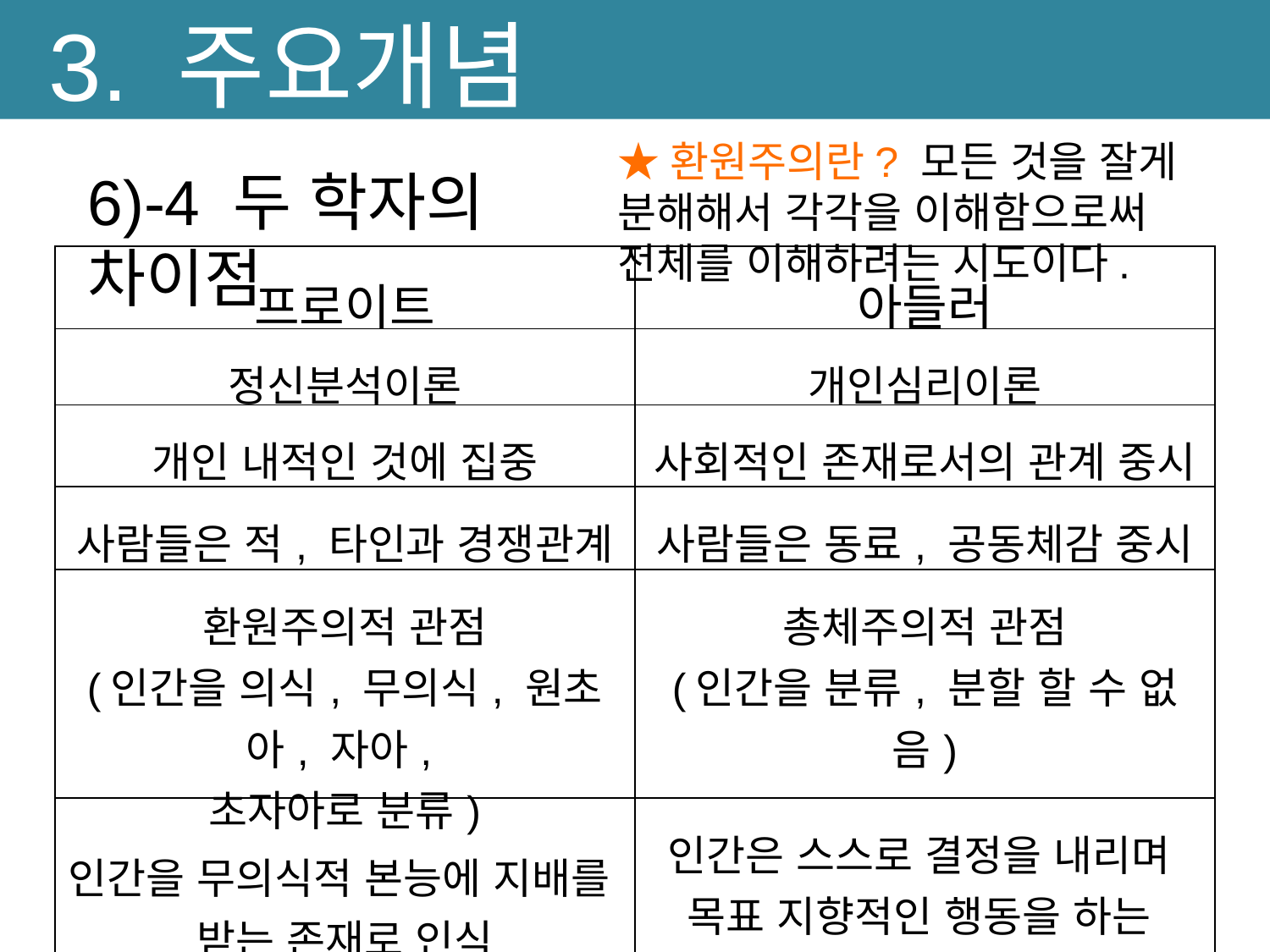

3. 주요개념
★환원주의란? 모든 것을 잘게 분해해서 각각을 이해함으로써 전체를 이해하려는 시도이다.
6)-4 두 학자의 차이점
| 프로이트 | 아들러 |
| --- | --- |
| 정신분석이론 | 개인심리이론 |
| 개인 내적인 것에 집중 | 사회적인 존재로서의 관계 중시 |
| 사람들은 적, 타인과 경쟁관계 | 사람들은 동료, 공동체감 중시 |
| 환원주의적 관점 (인간을 의식, 무의식, 원초아, 자아, 초자아로 분류) | 총체주의적 관점 (인간을 분류, 분할 할 수 없음) |
| 인간을 무의식적 본능에 지배를 받는 존재로 인식 | 인간은 스스로 결정을 내리며 목표 지향적인 행동을 하는 존재로 인식 |